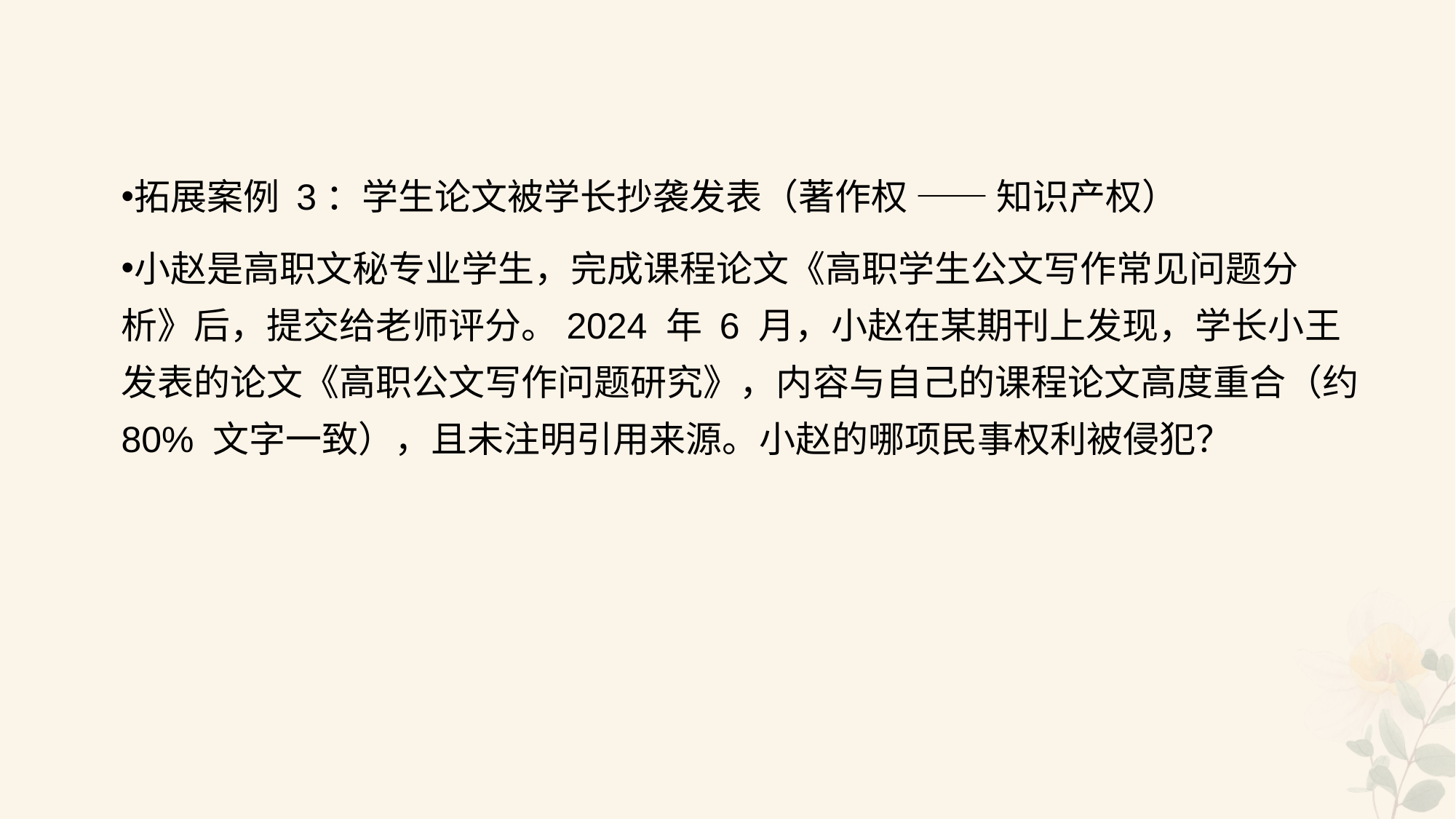

#
拓展案例 3：学生论文被学长抄袭发表（著作权 —— 知识产权）
小赵是高职文秘专业学生，完成课程论文《高职学生公文写作常见问题分析》后，提交给老师评分。2024 年 6 月，小赵在某期刊上发现，学长小王发表的论文《高职公文写作问题研究》，内容与自己的课程论文高度重合（约 80% 文字一致），且未注明引用来源。小赵的哪项民事权利被侵犯？